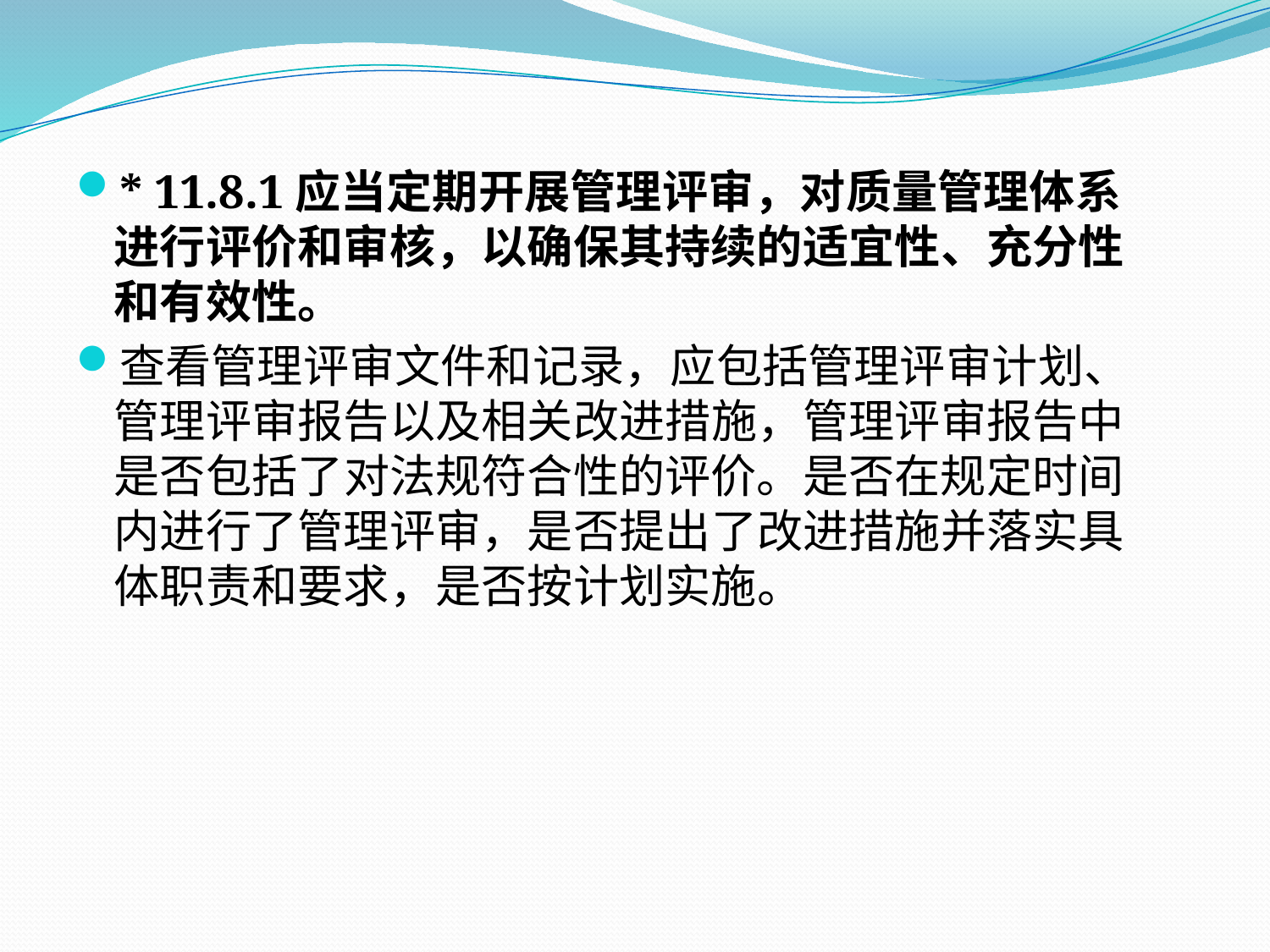

* 11.8.1应当定期开展管理评审，对质量管理体系进行评价和审核，以确保其持续的适宜性、充分性和有效性。
查看管理评审文件和记录，应包括管理评审计划、管理评审报告以及相关改进措施，管理评审报告中是否包括了对法规符合性的评价。是否在规定时间内进行了管理评审，是否提出了改进措施并落实具体职责和要求，是否按计划实施。